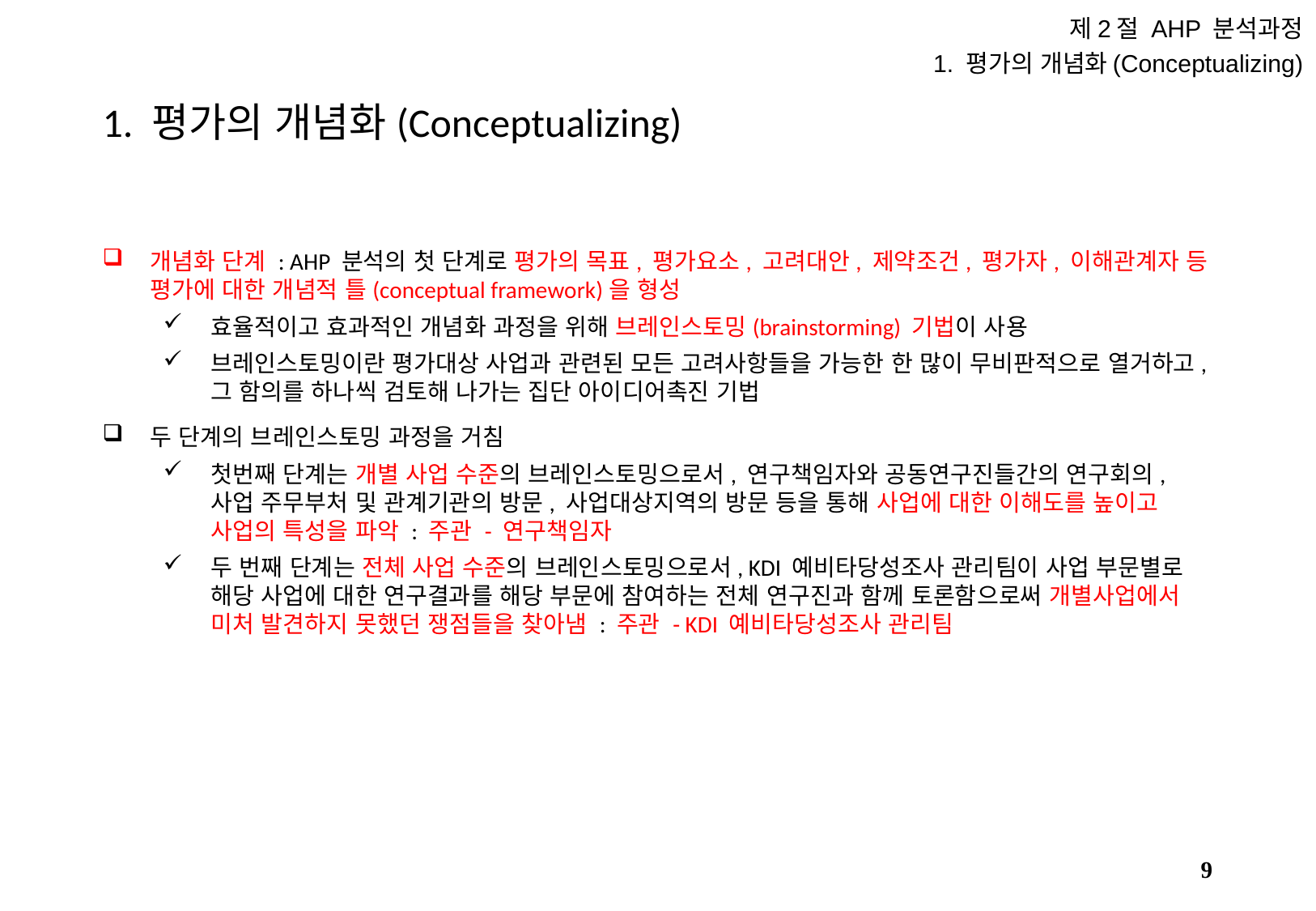

제2절 AHP 분석과정
1. 평가의 개념화(Conceptualizing)
# 1. 평가의 개념화(Conceptualizing)
개념화 단계 : AHP 분석의 첫 단계로 평가의 목표, 평가요소, 고려대안, 제약조건, 평가자, 이해관계자 등 평가에 대한 개념적 틀(conceptual framework)을 형성
효율적이고 효과적인 개념화 과정을 위해 브레인스토밍(brainstorming) 기법이 사용
브레인스토밍이란 평가대상 사업과 관련된 모든 고려사항들을 가능한 한 많이 무비판적으로 열거하고, 그 함의를 하나씩 검토해 나가는 집단 아이디어촉진 기법
두 단계의 브레인스토밍 과정을 거침
첫번째 단계는 개별 사업 수준의 브레인스토밍으로서, 연구책임자와 공동연구진들간의 연구회의, 사업 주무부처 및 관계기관의 방문, 사업대상지역의 방문 등을 통해 사업에 대한 이해도를 높이고 사업의 특성을 파악 : 주관 - 연구책임자
두 번째 단계는 전체 사업 수준의 브레인스토밍으로서, KDI 예비타당성조사 관리팀이 사업 부문별로 해당 사업에 대한 연구결과를 해당 부문에 참여하는 전체 연구진과 함께 토론함으로써 개별사업에서 미처 발견하지 못했던 쟁점들을 찾아냄 : 주관 - KDI 예비타당성조사 관리팀

9